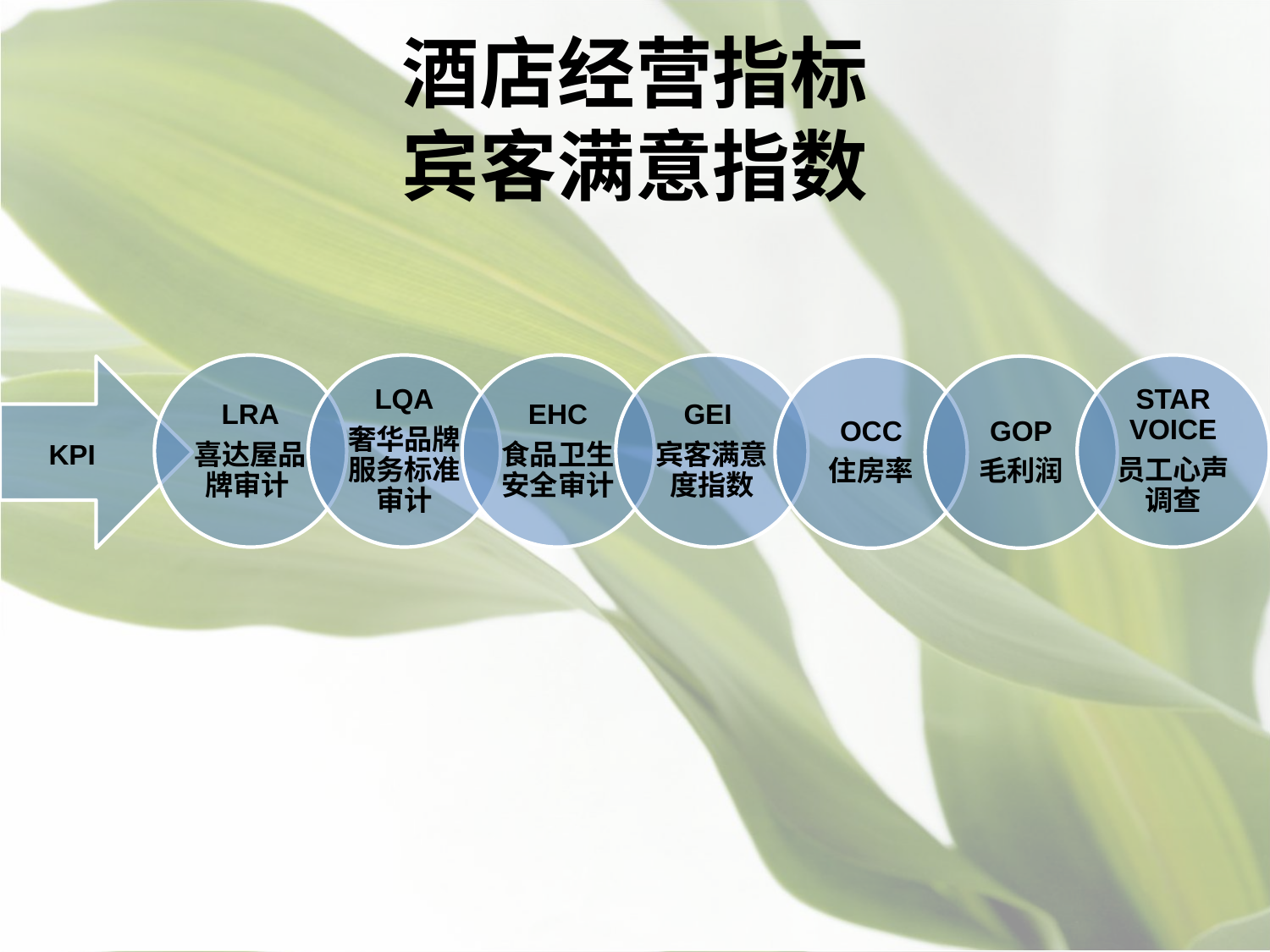

# 酒店经营指标 宾客满意指数

KPI

LRA
喜达屋品牌审计
LQA
奢华品牌服务标准审计
EHC
食品卫生安全审计
GEI
宾客满意度指数
OCC
住房率
GOP
毛利润
STAR VOICE
员工心声调查